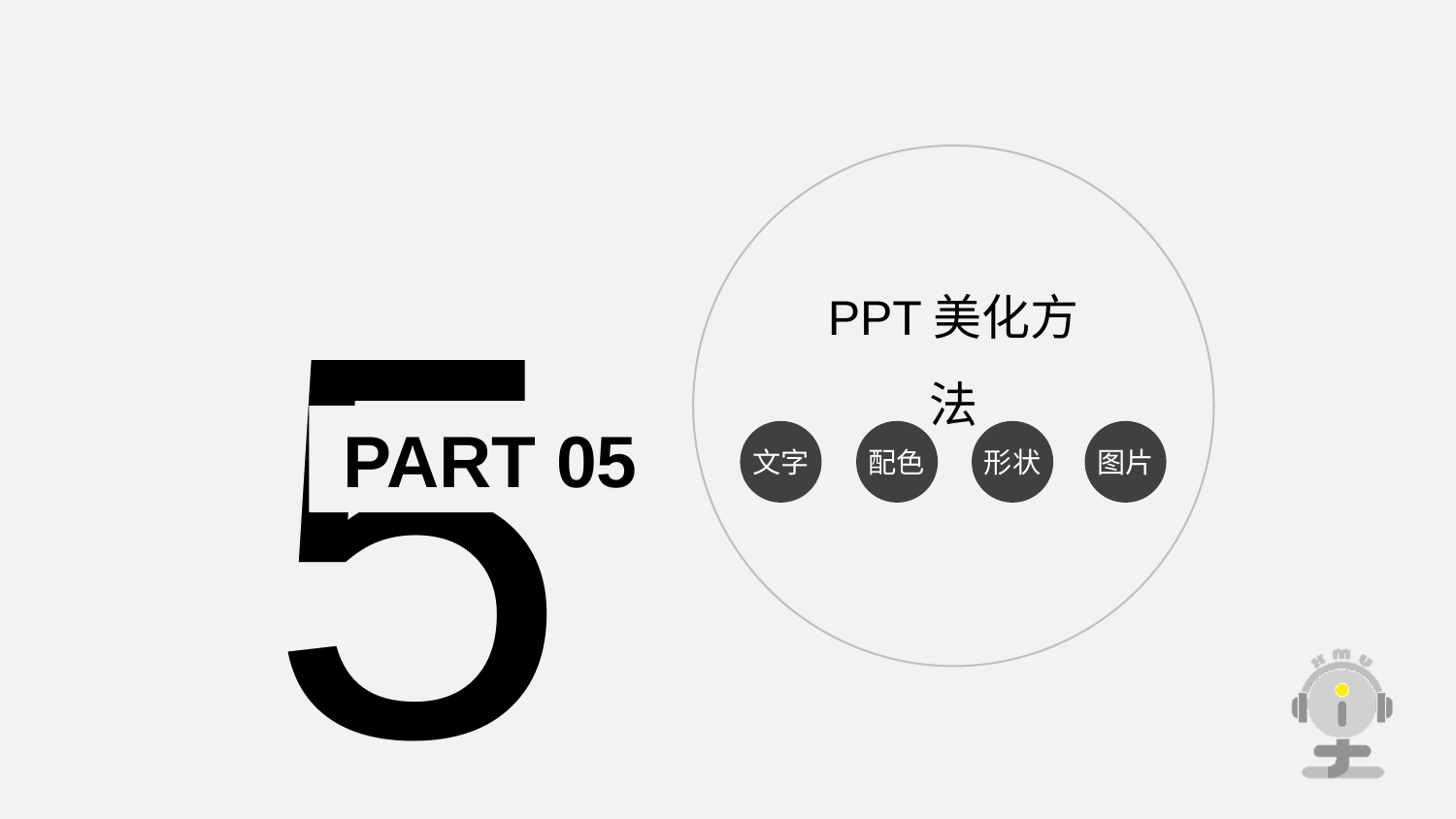

5

PPT美化方法

PART 05

文字

配色

形状

图片